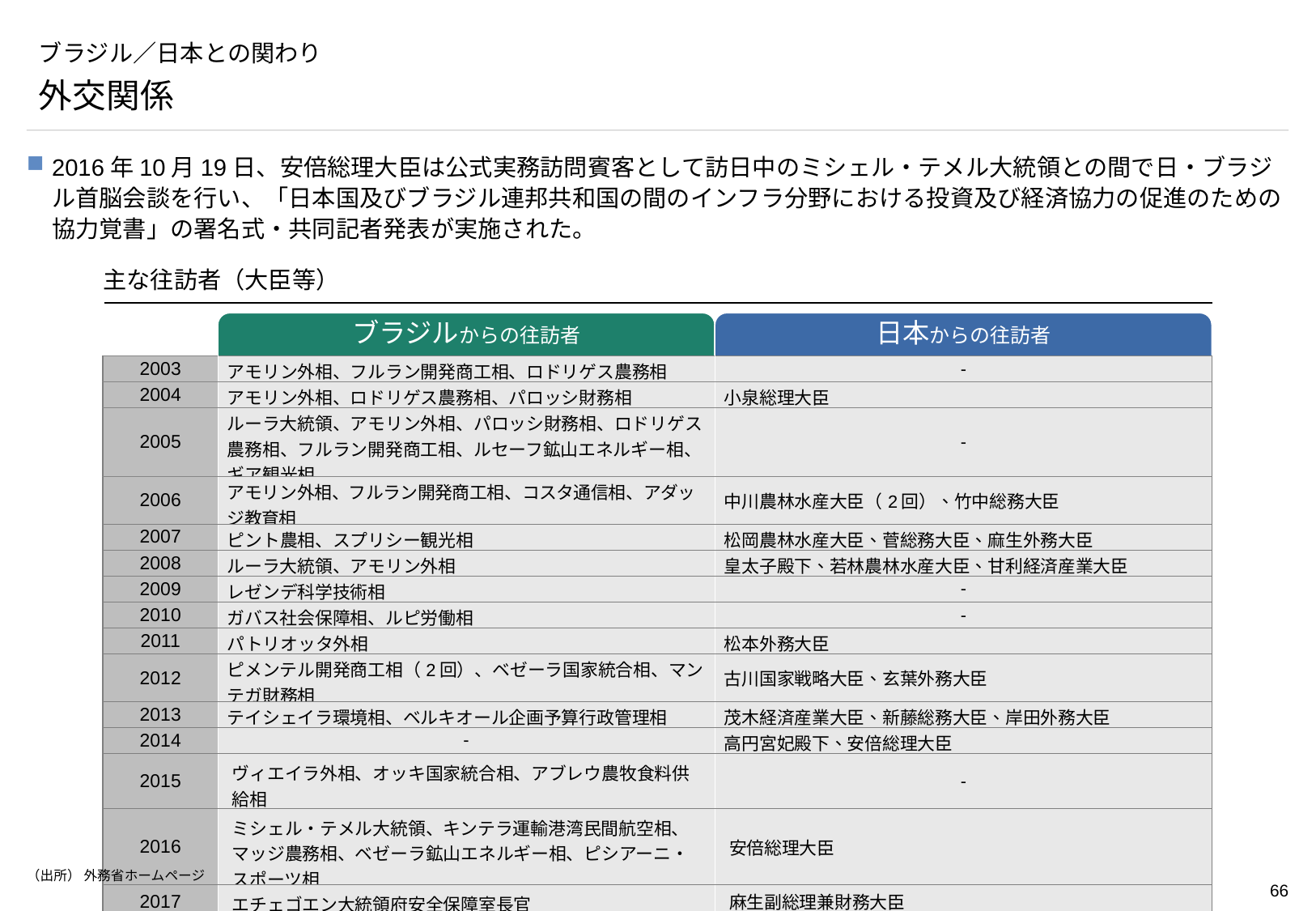

# ブラジル／日本との関わり
外交関係
2016年10月19日、安倍総理大臣は公式実務訪問賓客として訪日中のミシェル・テメル大統領との間で日・ブラジル首脳会談を行い、「日本国及びブラジル連邦共和国の間のインフラ分野における投資及び経済協力の促進のための協力覚書」の署名式・共同記者発表が実施された。
主な往訪者（大臣等）
ブラジルからの往訪者
日本からの往訪者
| 2003 | アモリン外相、フルラン開発商工相、ロドリゲス農務相 | - |
| --- | --- | --- |
| 2004 | アモリン外相、ロドリゲス農務相、パロッシ財務相 | 小泉総理大臣 |
| 2005 | ルーラ大統領、アモリン外相、パロッシ財務相、ロドリゲス農務相、フルラン開発商工相、ルセーフ鉱山エネルギー相、ギア観光相、 | - |
| 2006 | アモリン外相、フルラン開発商工相、コスタ通信相、アダッジ教育相 | 中川農林水産大臣（2回）、竹中総務大臣 |
| 2007 | ピント農相、スプリシー観光相 | 松岡農林水産大臣、菅総務大臣、麻生外務大臣 |
| 2008 | ルーラ大統領、アモリン外相 | 皇太子殿下、若林農林水産大臣、甘利経済産業大臣 |
| 2009 | レゼンデ科学技術相 | - |
| 2010 | ガバス社会保障相、ルピ労働相 | - |
| 2011 | パトリオッタ外相 | 松本外務大臣 |
| 2012 | ピメンテル開発商工相（2回）、ベゼーラ国家統合相、マンテガ財務相 | 古川国家戦略大臣、玄葉外務大臣 |
| 2013 | テイシェイラ環境相、ベルキオール企画予算行政管理相 | 茂木経済産業大臣、新藤総務大臣、岸田外務大臣 |
| 2014 | - | 高円宮妃殿下、安倍総理大臣 |
| 2015 | ヴィエイラ外相、オッキ国家統合相、アブレウ農牧食料供給相 | - |
| 2016 | ミシェル・テメル大統領、キンテラ運輸港湾民間航空相、マッジ農務相、ベゼーラ鉱山エネルギー相、ピシアーニ・スポーツ相 | 安倍総理大臣 |
| 2017 | エチェゴエン大統領府安全保障室長官 | 麻生副総理兼財務大臣 |
| 2018 | オリヴェイラ上院議長、ヌネス外相 | 皇太子殿下、眞子内親王殿下、河野外務大臣 |
（出所） 外務省ホームページ